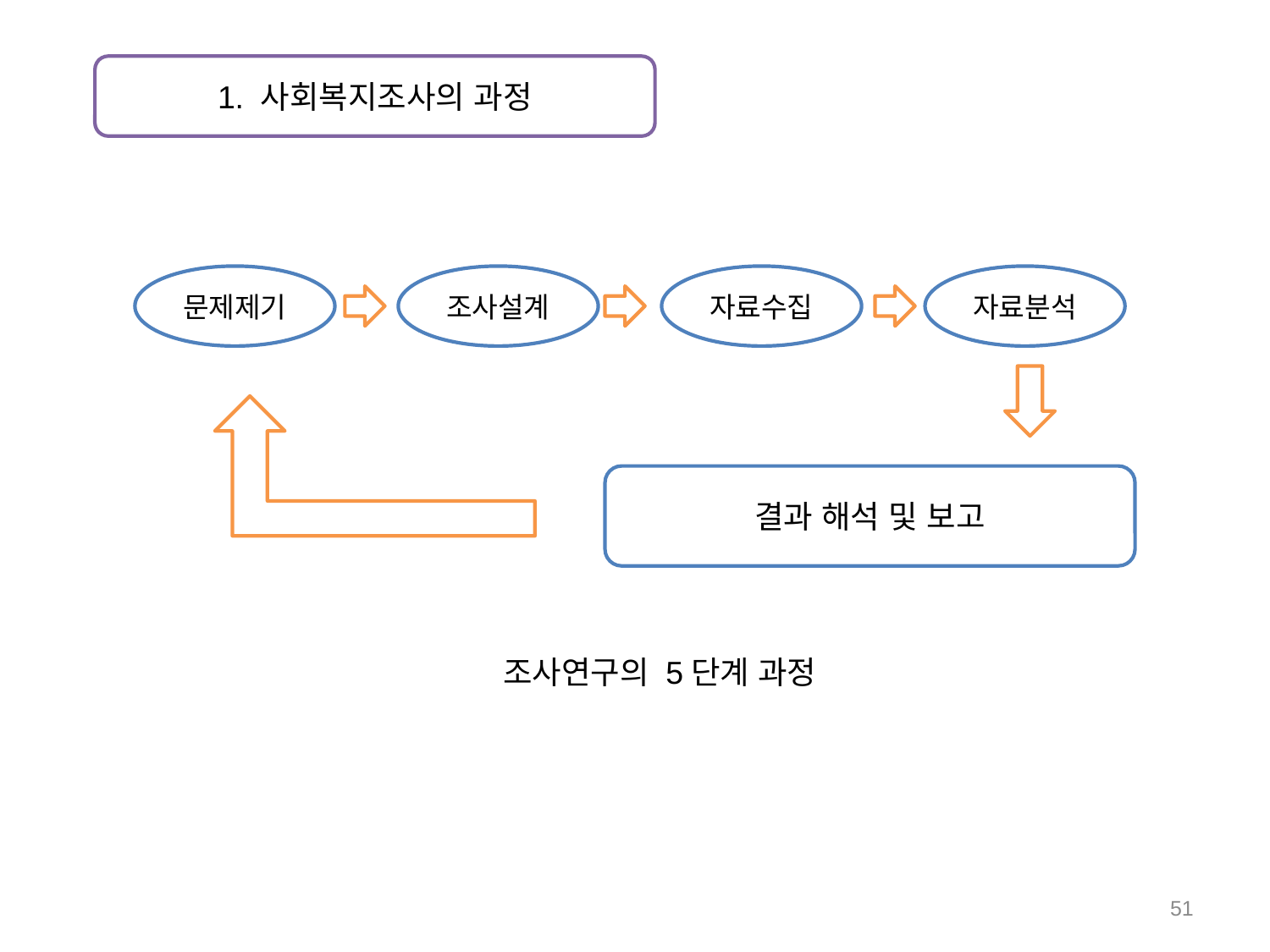

1. 사회복지조사의 과정
문제제기
조사설계
자료수집
자료분석

결과 해석 및 보고
조사연구의 5단계 과정
51